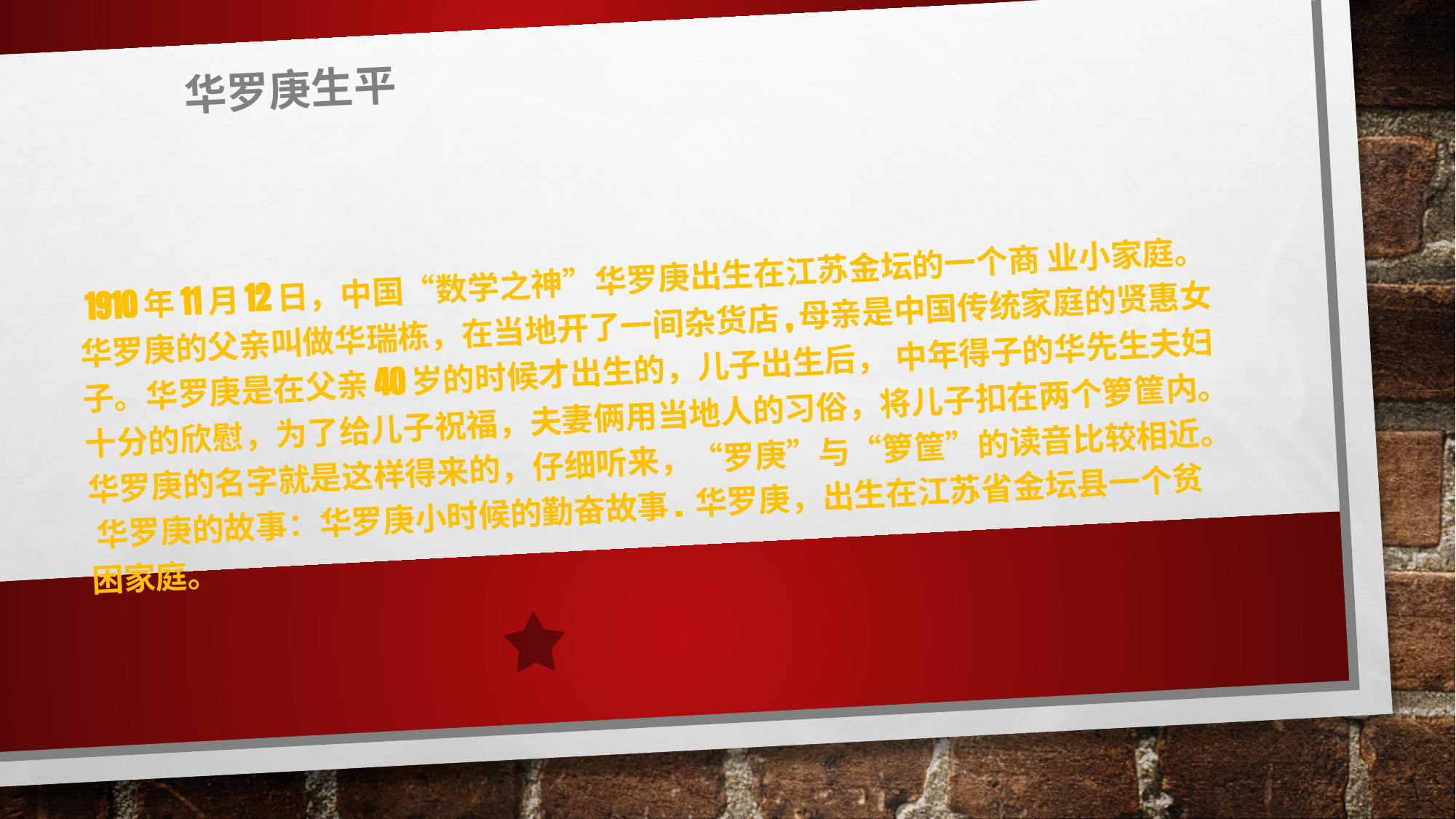

华罗庚生平
# 1910年11月12日，中国“数学之神”华罗庚出生在江苏金坛的一个商 业小家庭。华罗庚的父亲叫做华瑞栋，在当地开了一间杂货店,母亲是中国传统家庭的贤惠女子。华罗庚是在父亲40岁的时候才出生的，儿子出生后， 中年得子的华先生夫妇十分的欣慰，为了给儿子祝福，夫妻俩用当地人的习俗，将儿子扣在两个箩筐内。华罗庚的名字就是这样得来的，仔细听来，“罗庚”与“箩筐”的读音比较相近。 华罗庚的故事：华罗庚小时候的勤奋故事. 华罗庚，出生在江苏省金坛县一个贫困家庭。